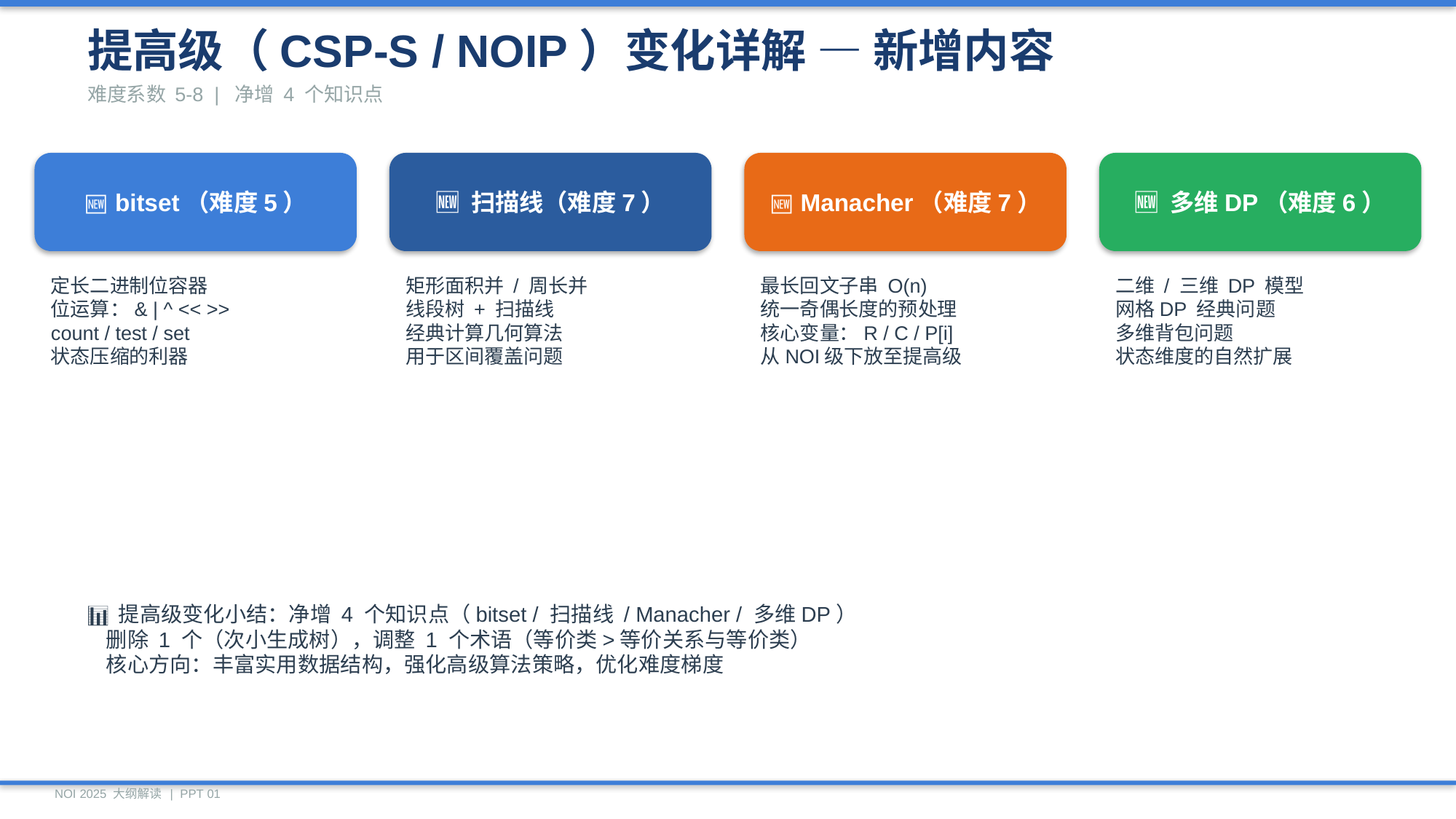

提高级（CSP-S / NOIP）变化详解 — 新增内容
难度系数 5-8  |  净增 4 个知识点
🆕 bitset（难度5）
🆕 扫描线（难度7）
🆕 Manacher（难度7）
🆕 多维DP（难度6）
定长二进制位容器
位运算：& | ^ << >>
count / test / set
状态压缩的利器
矩形面积并 / 周长并
线段树 + 扫描线
经典计算几何算法
用于区间覆盖问题
最长回文子串 O(n)
统一奇偶长度的预处理
核心变量：R / C / P[i]
从NOI级下放至提高级
二维 / 三维 DP 模型
网格DP 经典问题
多维背包问题
状态维度的自然扩展
📊 提高级变化小结：净增 4 个知识点（bitset / 扫描线 / Manacher / 多维DP）
    删除 1 个（次小生成树），调整 1 个术语（等价类>等价关系与等价类）
    核心方向：丰富实用数据结构，强化高级算法策略，优化难度梯度

NOI 2025 大纲解读  |  PPT 01